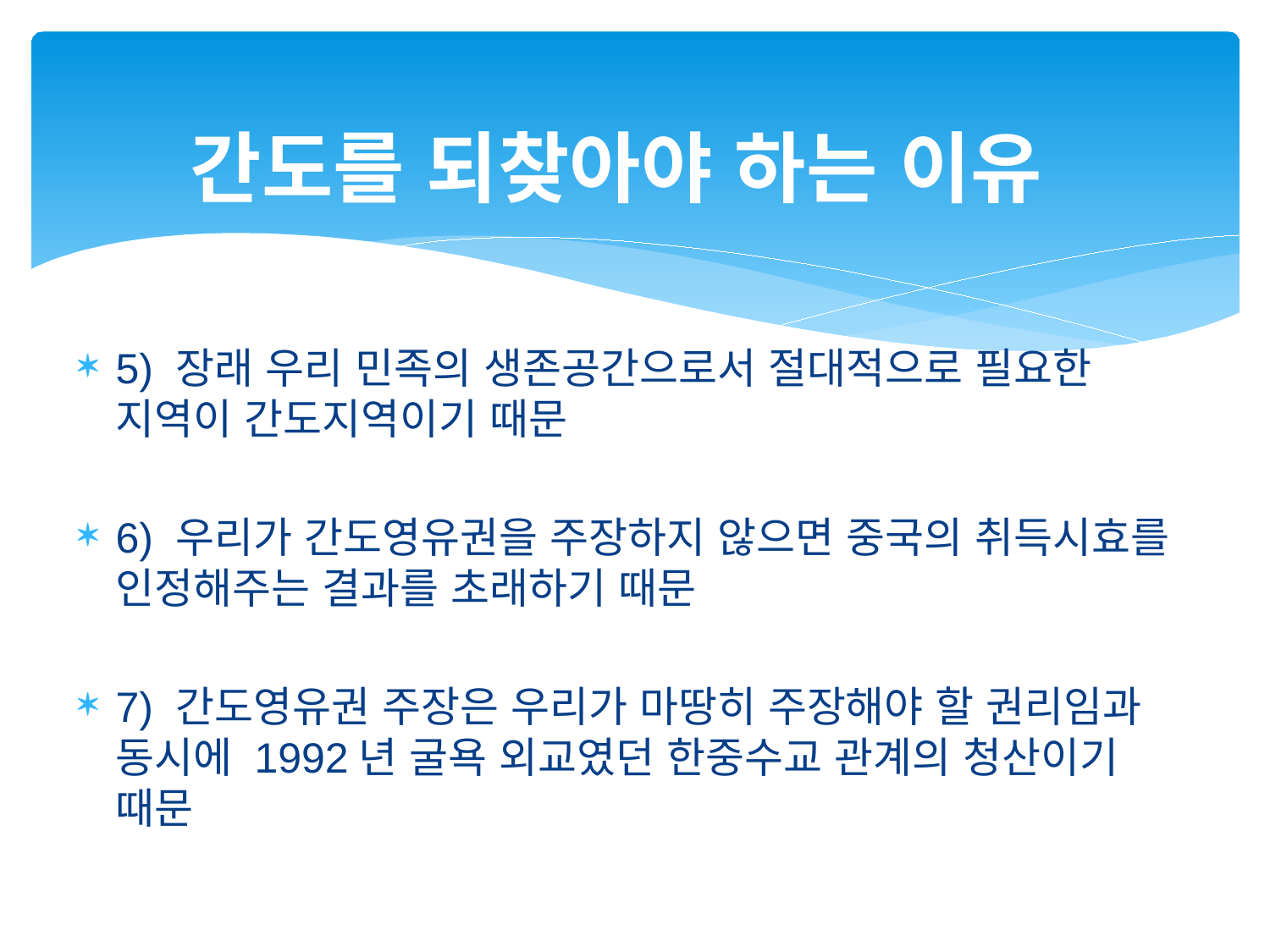

# 간도를 되찾아야 하는 이유

5) 장래 우리 민족의 생존공간으로서 절대적으로 필요한 지역이 간도지역이기 때문

6) 우리가 간도영유권을 주장하지 않으면 중국의 취득시효를 인정해주는 결과를 초래하기 때문

7) 간도영유권 주장은 우리가 마땅히 주장해야 할 권리임과 동시에 1992년 굴욕 외교였던 한중수교 관계의 청산이기 때문